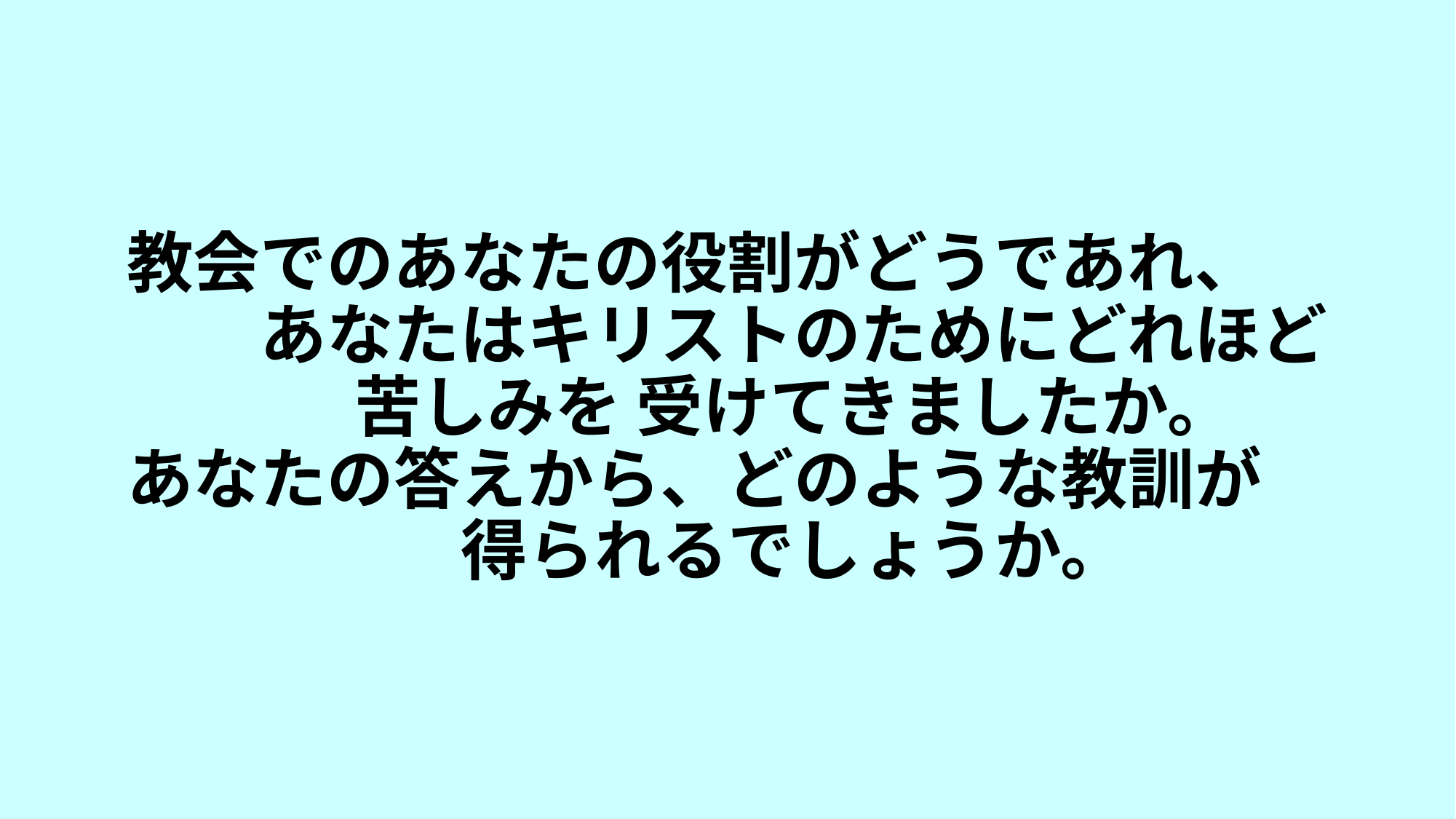

# 教会でのあなたの役割がどうであれ、　　　あなたはキリストのためにどれほど　　苦しみを 受けてきましたか。 あなたの答えから、どのような教訓が　　　得られるでしょうか。